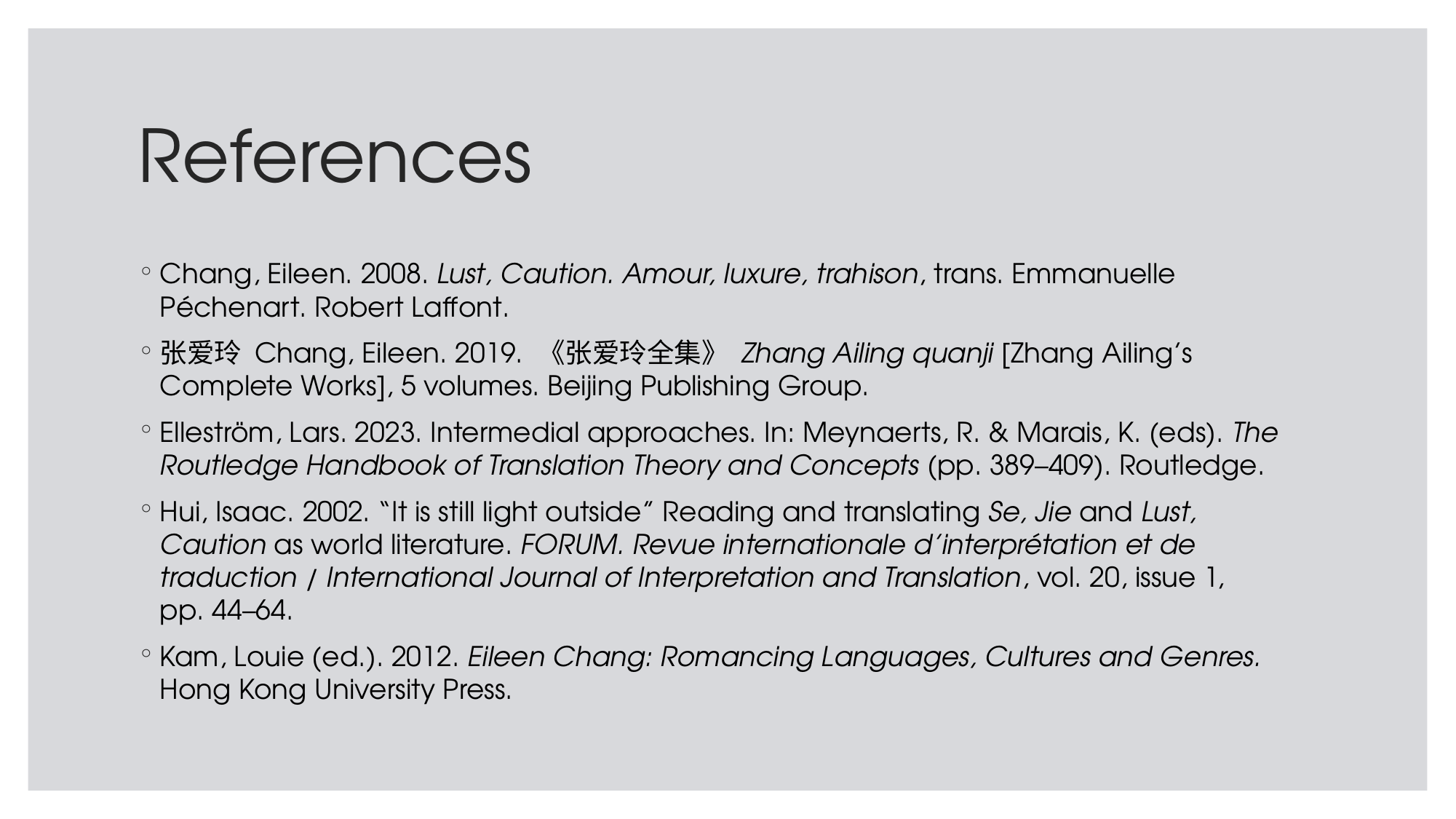

# References
Chang, Eileen. 2008. Lust, Caution. Amour, luxure, trahison, trans. Emmanuelle Péchenart. Robert Laffont.
张爱玲 Chang, Eileen. 2019. 《张爱玲全集》 Zhang Ailing quanji [Zhang Ailing’s Complete Works], 5 volumes. Beijing Publishing Group.
Elleström, Lars. 2023. Intermedial approaches. In: Meynaerts, R. & Marais, K. (eds). The Routledge Handbook of Translation Theory and Concepts (pp. 389–409). Routledge.
Hui, Isaac. 2002. “It is still light outside” Reading and translating Se, Jie and Lust, Caution as world literature. FORUM. Revue internationale d’interprétation et de traduction / International Journal of Interpretation and Translation, vol. 20, issue 1, pp. 44–64.
Kam, Louie (ed.). 2012. Eileen Chang: Romancing Languages, Cultures and Genres. Hong Kong University Press.